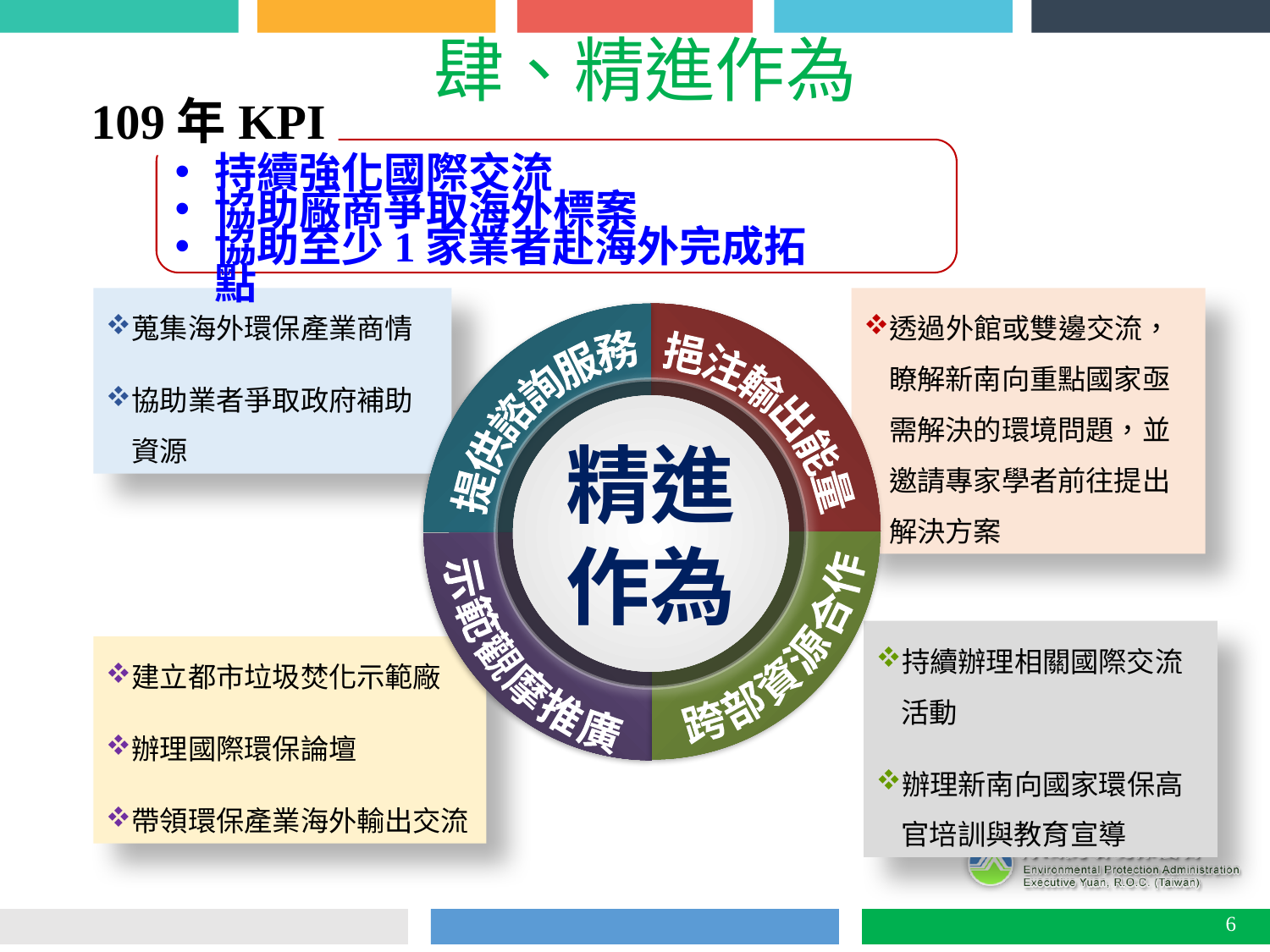

肆、精進作為
109年KPI

持續強化國際交流
協助廠商爭取海外標案
協助至少1家業者赴海外完成拓點
蒐集海外環保產業商情
協助業者爭取政府補助資源
透過外館或雙邊交流，瞭解新南向重點國家亟需解決的環境問題，並邀請專家學者前往提出解決方案

跨部資源合作
示範觀摩推廣
提供諮詢服務
挹注輸出能量

精進
作為
持續辦理相關國際交流活動
辦理新南向國家環保高官培訓與教育宣導
建立都市垃圾焚化示範廠
辦理國際環保論壇
帶領環保產業海外輸出交流
6